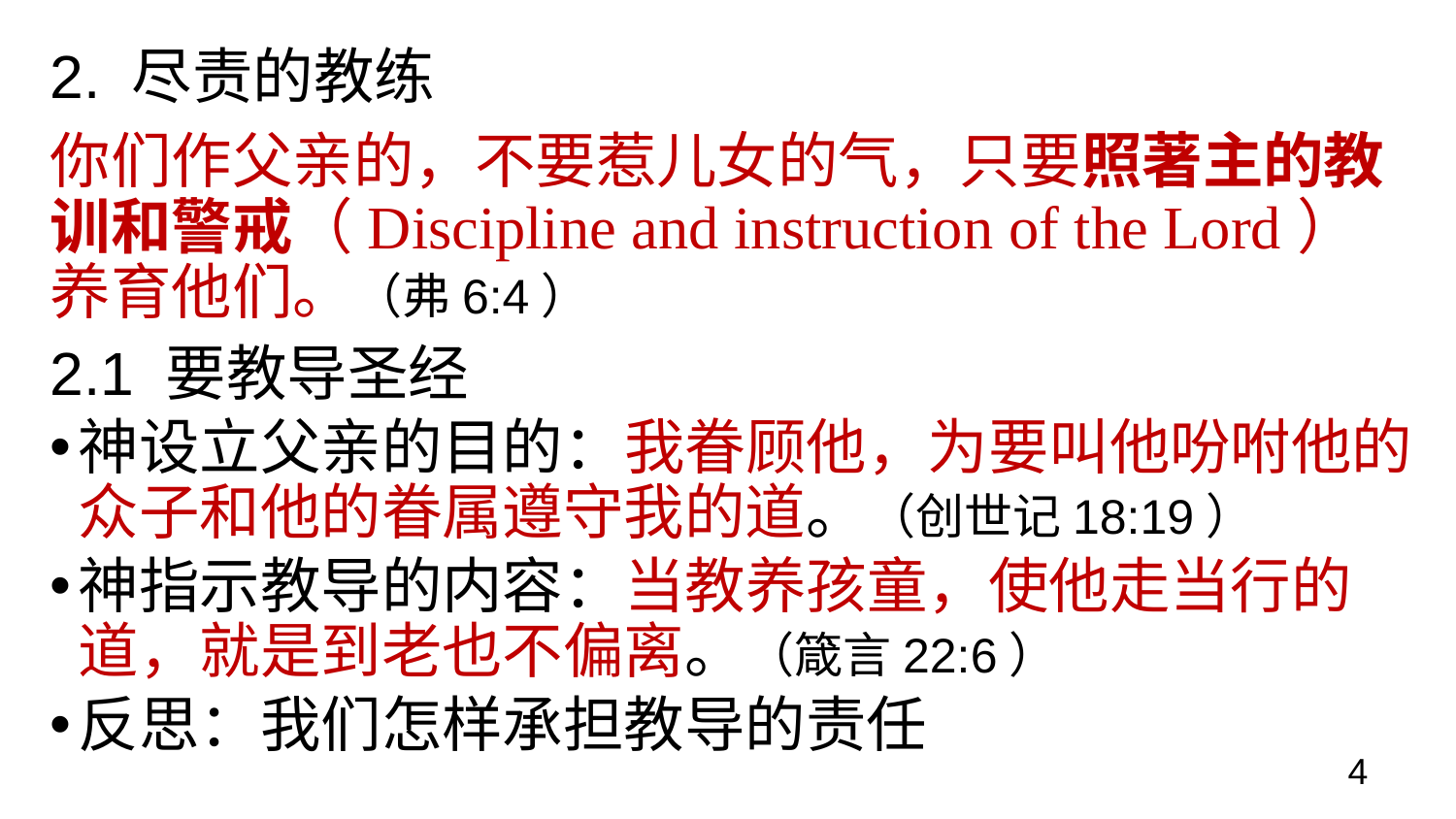

# 2. 尽责的教练
你们作父亲的，不要惹儿女的气，只要照著主的教训和警戒（Discipline and instruction of the Lord）养育他们。（弗6:4）
2.1 要教导圣经
神设立父亲的目的：我眷顾他，为要叫他吩咐他的众子和他的眷属遵守我的道。（创世记18:19）
神指示教导的内容：当教养孩童，使他走当行的道，就是到老也不偏离。（箴言22:6）
反思：我们怎样承担教导的责任
4